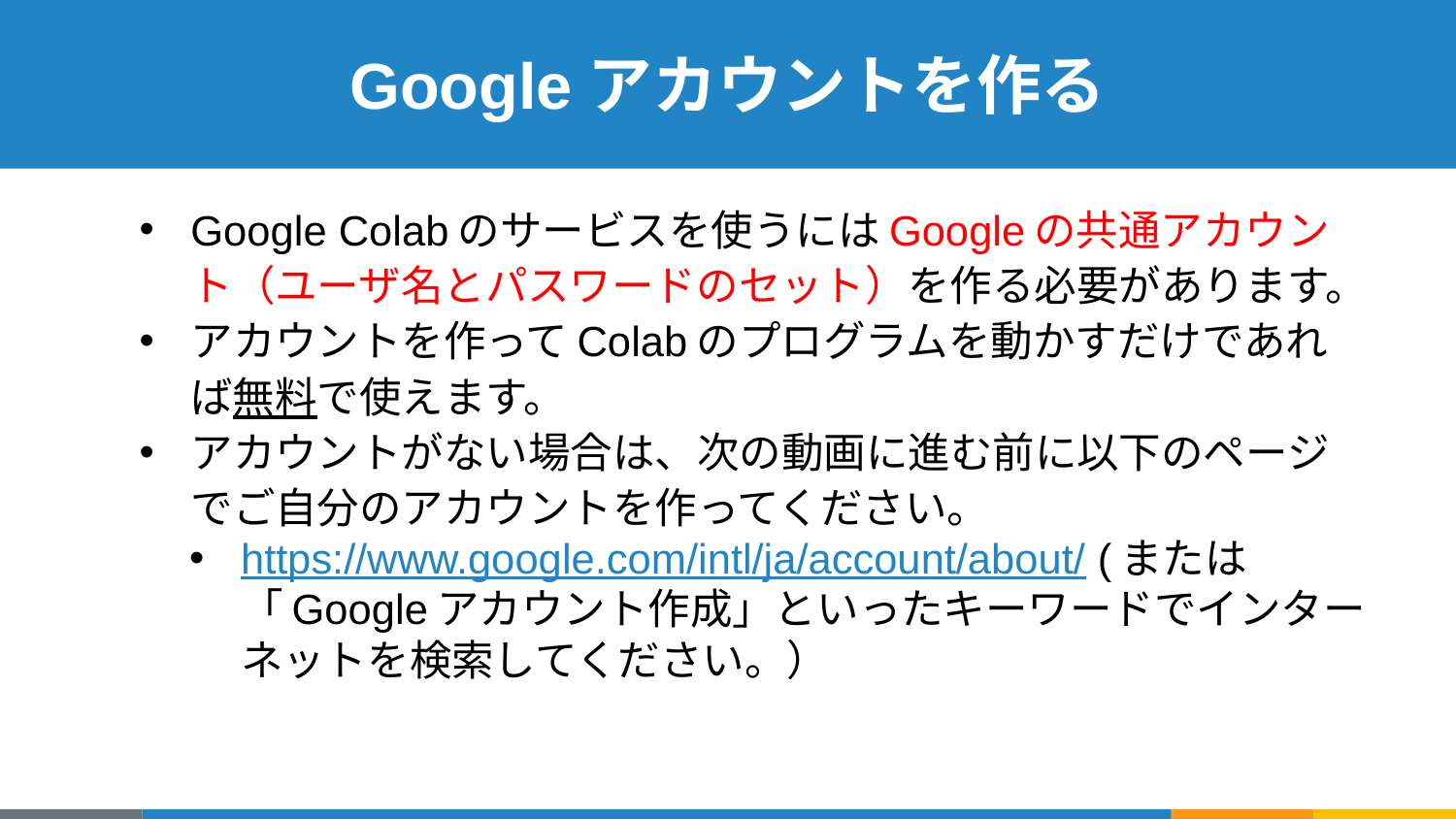

# Googleアカウントを作る
Google Colabのサービスを使うにはGoogleの共通アカウント（ユーザ名とパスワードのセット）を作る必要があります。
アカウントを作ってColabのプログラムを動かすだけであれば無料で使えます。
アカウントがない場合は、次の動画に進む前に以下のページでご自分のアカウントを作ってください。
https://www.google.com/intl/ja/account/about/ (または「Googleアカウント作成」といったキーワードでインターネットを検索してください。）